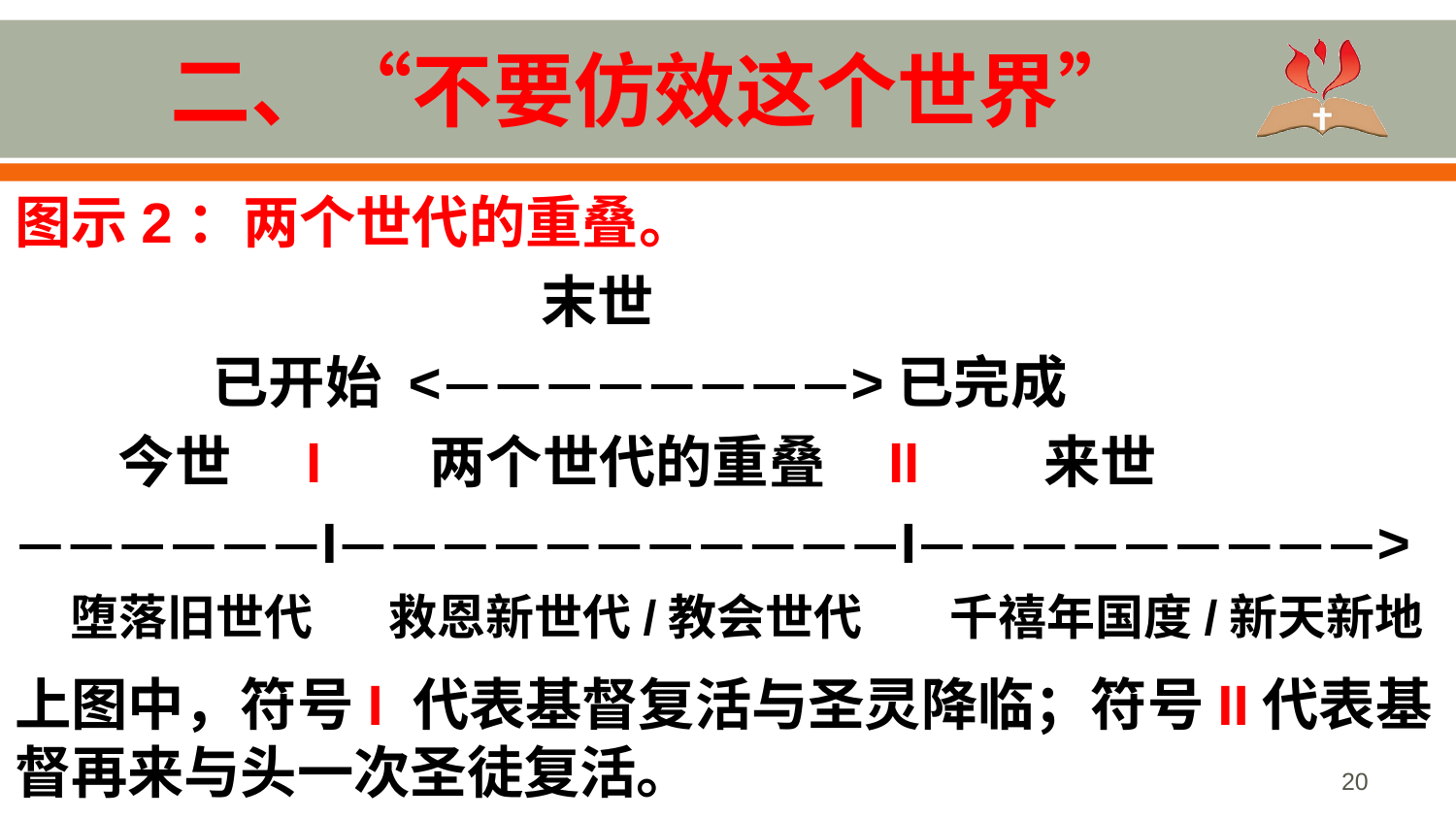

# 二、“不要仿效这个世界”
图示2：两个世代的重叠。
	                  	      末世
	   已开始 <————————>已完成
       今世 	I      两个世代的重叠	II       来世
——————I———————————I—————————>
    堕落旧世代       救恩新世代/教会世代        千禧年国度/新天新地
上图中，符号I 代表基督复活与圣灵降临；符号II代表基督再来与头一次圣徒复活。

20